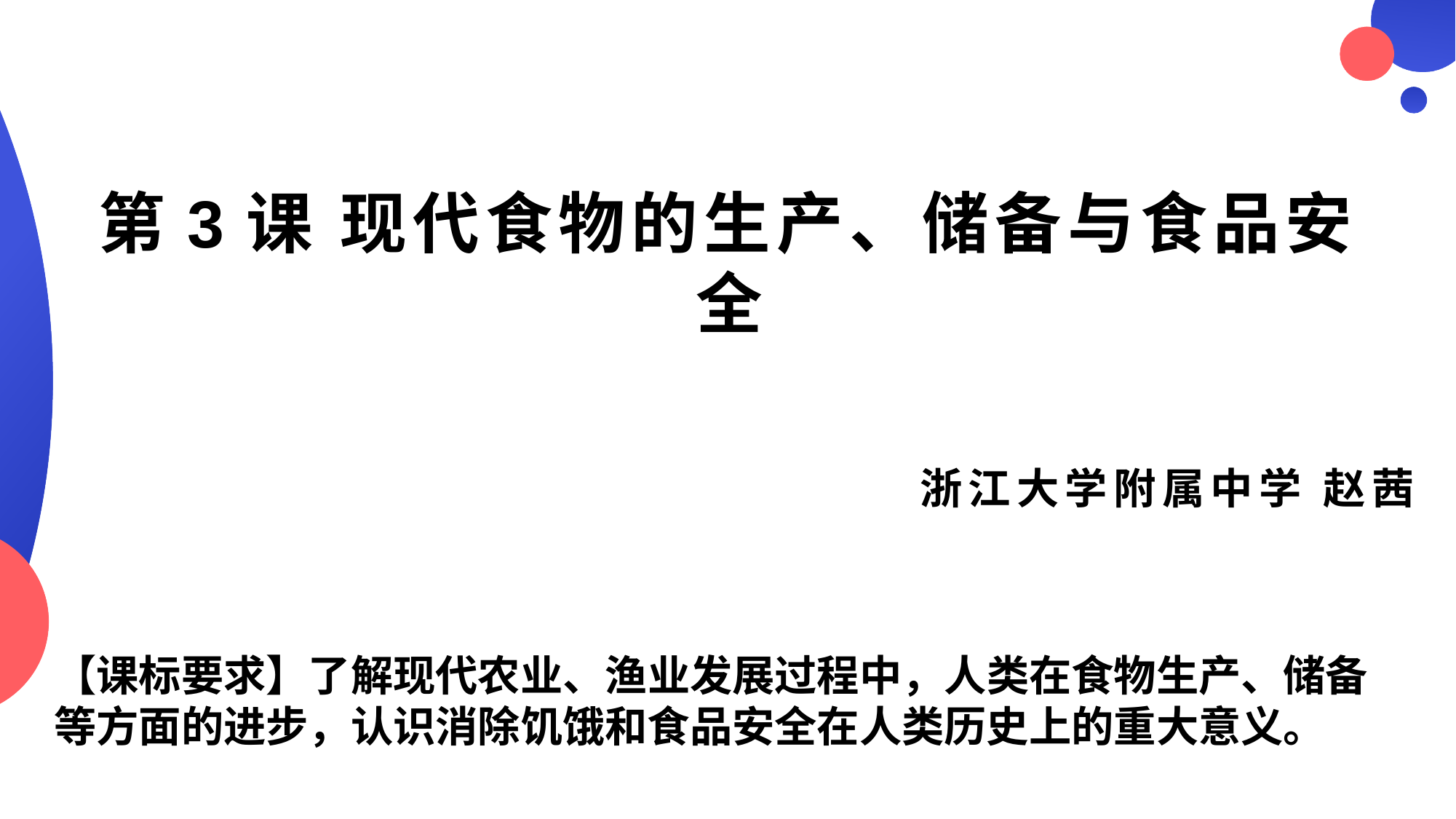

第3课 现代食物的生产、储备与食品安全
浙江大学附属中学 赵茜
【课标要求】了解现代农业、渔业发展过程中，人类在食物生产、储备等方面的进步，认识消除饥饿和食品安全在人类历史上的重大意义。